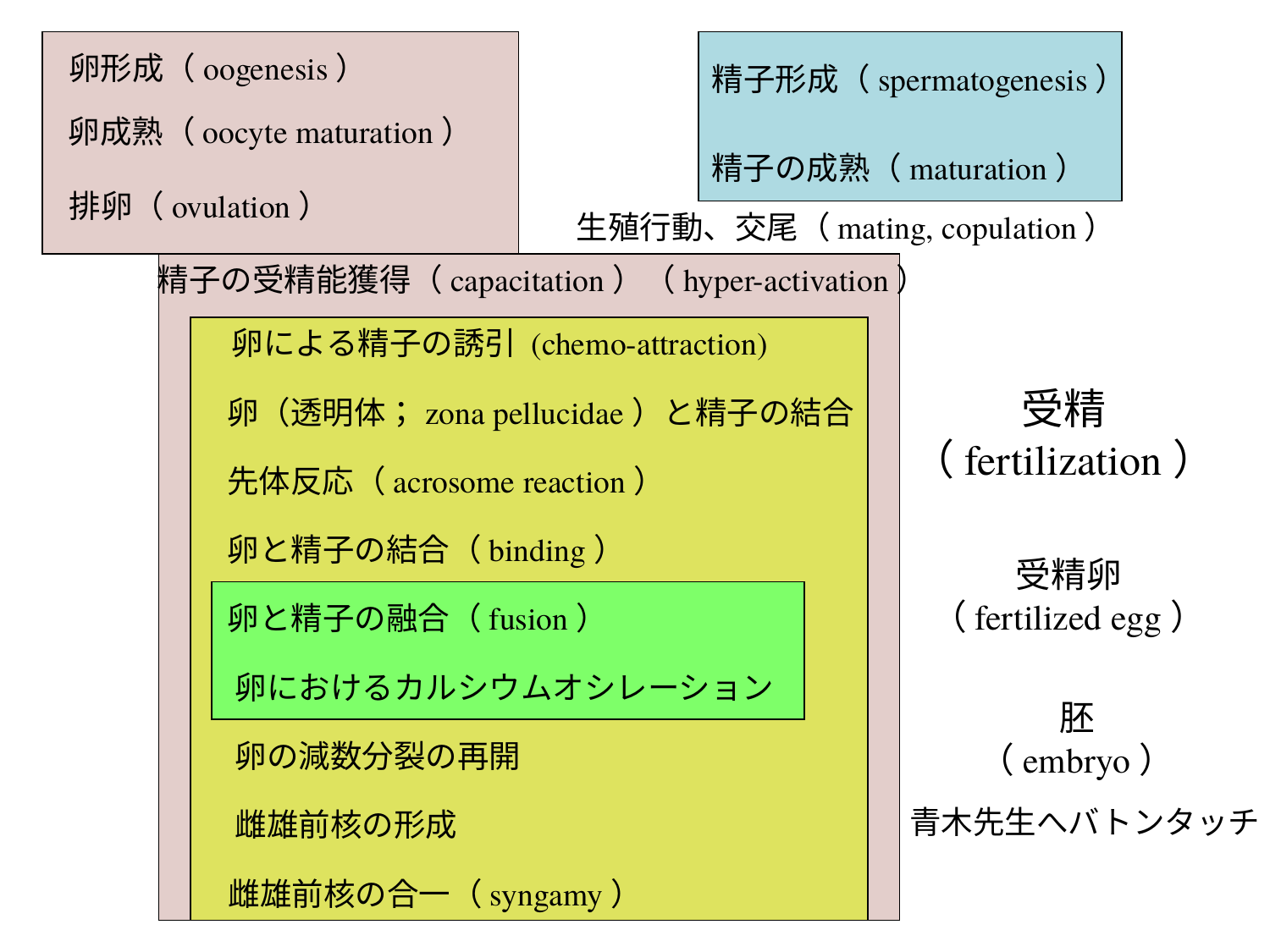

卵形成（oogenesis）
精子形成（spermatogenesis）
卵成熟（oocyte maturation）
精子の成熟（maturation）
排卵（ovulation）
生殖行動、交尾（mating, copulation）

精子の受精能獲得（capacitation）（hyper-activation）

卵による精子の誘引 (chemo-attraction)
受精
（fertilization）
卵（透明体；zona pellucidae）と精子の結合
先体反応（acrosome reaction）
卵と精子の結合（binding）
受精卵
（fertilized egg）

卵と精子の融合（fusion）
卵におけるカルシウムオシレーション
胚
（embryo）
卵の減数分裂の再開
青木先生へバトンタッチ
雌雄前核の形成
雌雄前核の合一（syngamy）